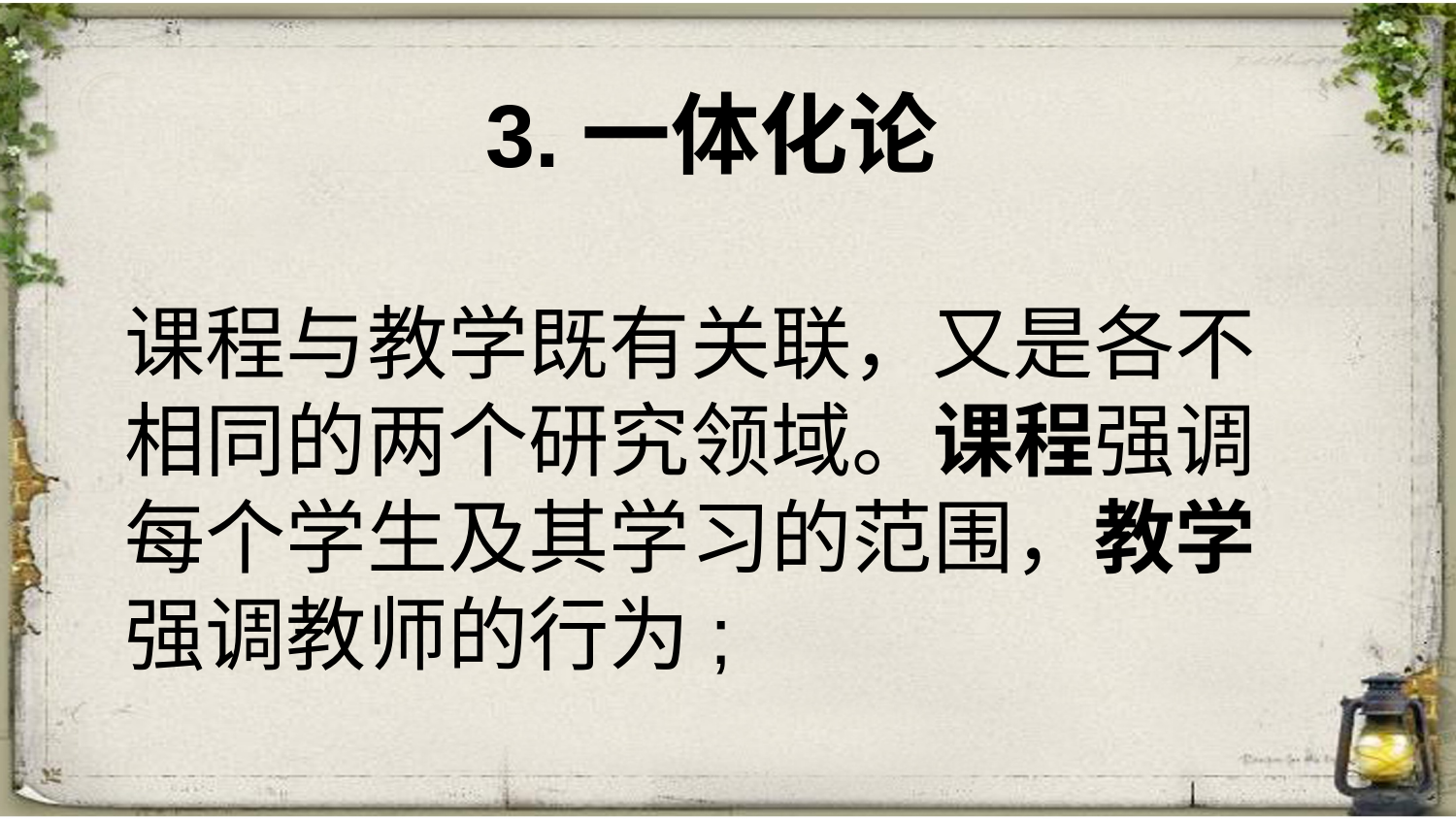

3.一体化论

课程与教学既有关联，又是各不相同的两个研究领域。课程强调每个学生及其学习的范围，教学强调教师的行为;